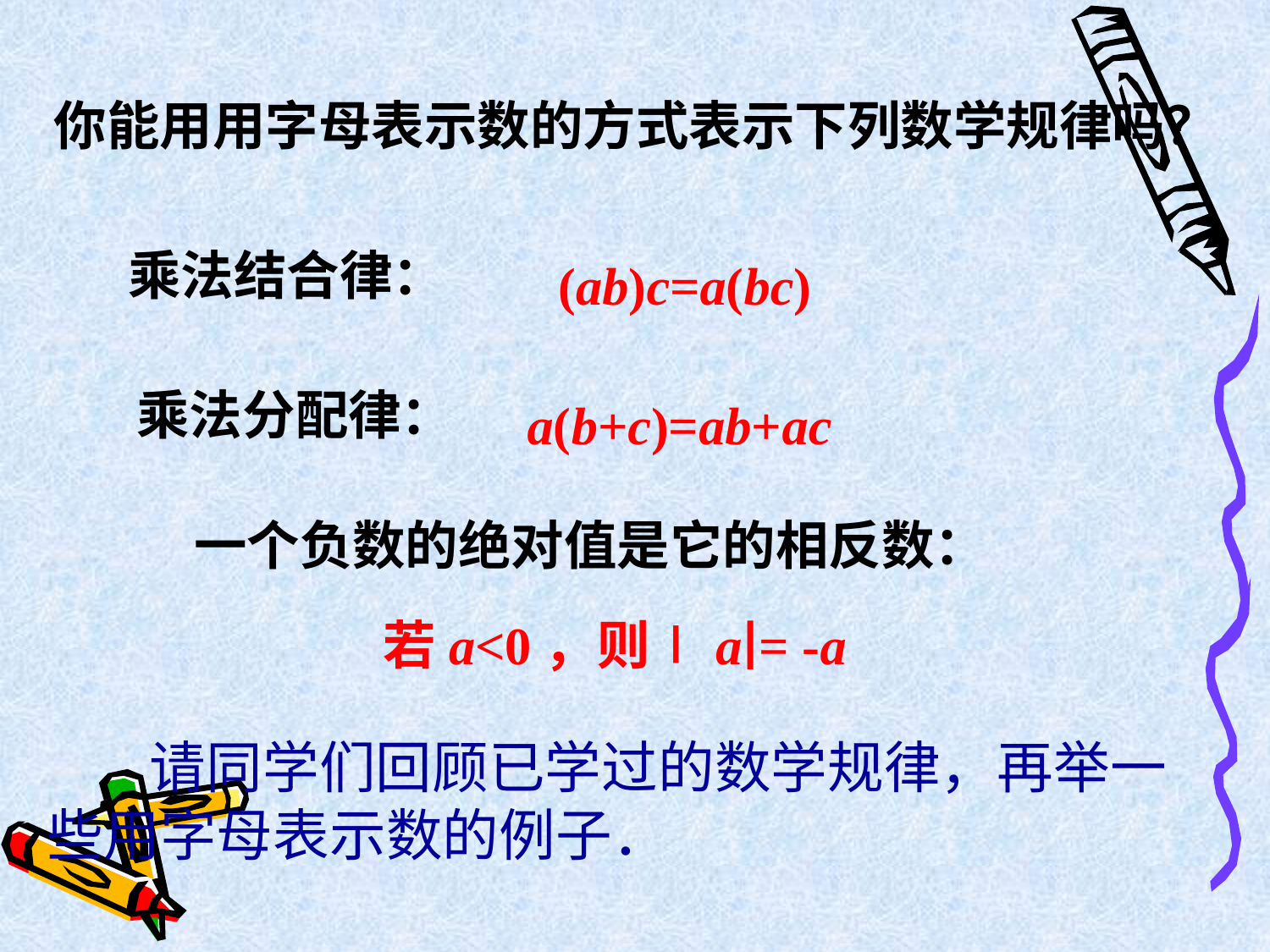

你能用用字母表示数的方式表示下列数学规律吗？
乘法结合律：
(ab)c=a(bc)
乘法分配律：
a(b+c)=ab+ac
一个负数的绝对值是它的相反数：
若a<0，则∣a∣= -a
       请同学们回顾已学过的数学规律，再举一些用字母表示数的例子．